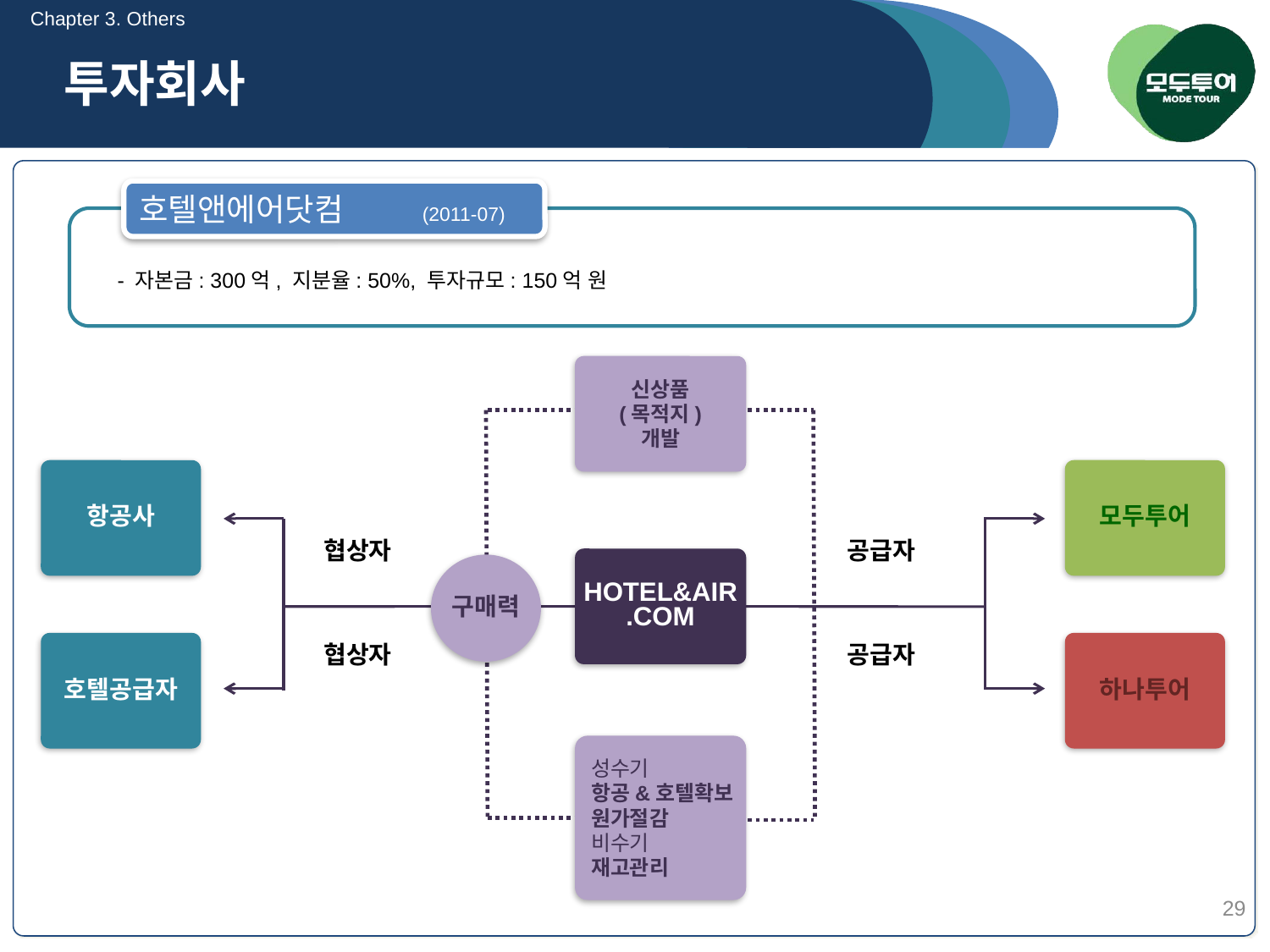

Chapter 3. Others
투자회사
호텔앤에어닷컴        (2011-07)

     - 자본금: 300억, 지분율: 50%, 투자규모: 150억 원

신상품
(목적지)
개발
항공사
모두투어
협상자
공급자
HOTEL&AIR
.COM
구매력
호텔공급자
협상자
공급자
하나투어
성수기
항공&호텔확보
원가절감
비수기
재고관리
29